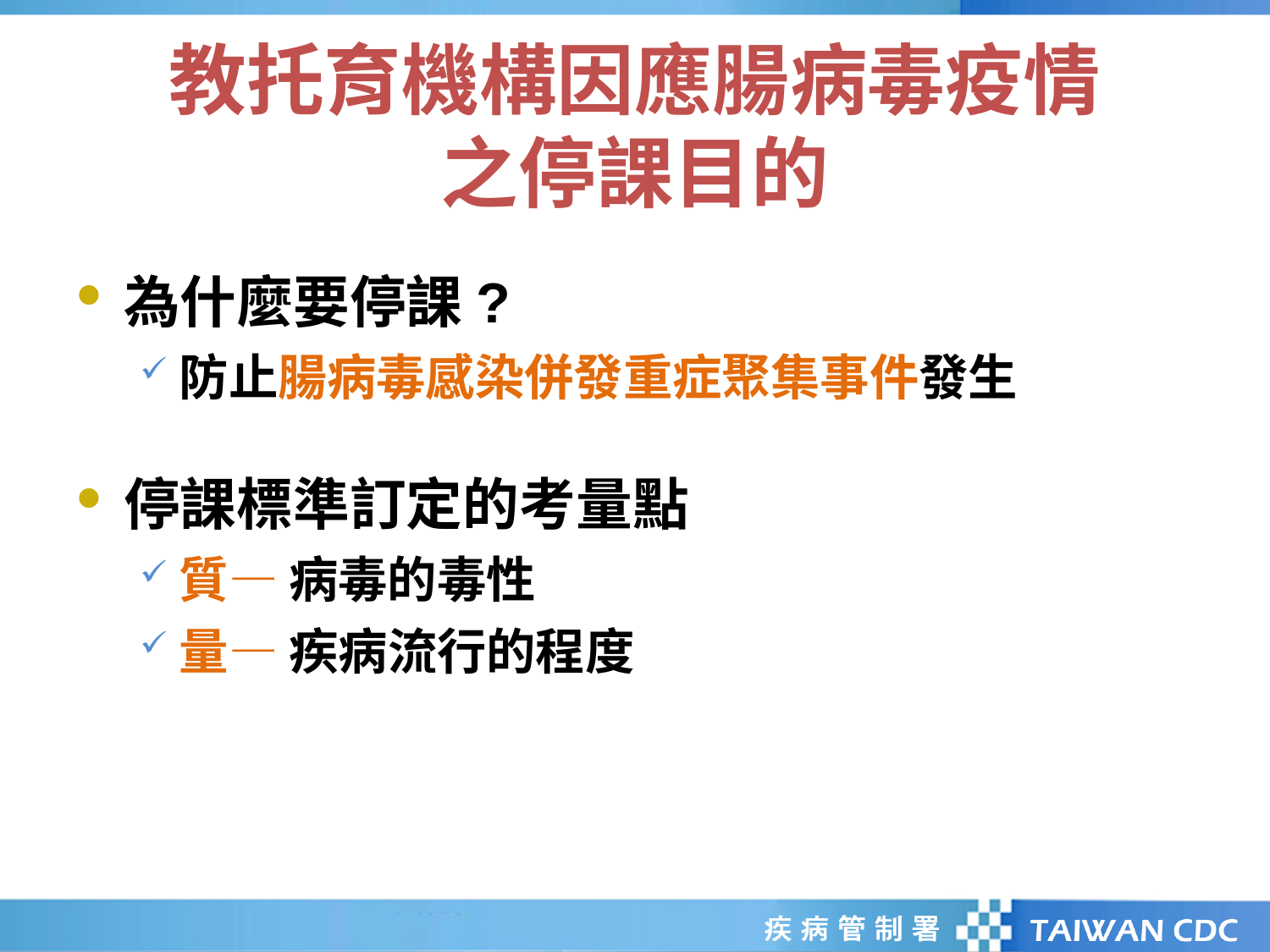

# 教托育機構因應腸病毒疫情 之停課目的
為什麼要停課?
防止腸病毒感染併發重症聚集事件發生
停課標準訂定的考量點
質— 病毒的毒性
量— 疾病流行的程度